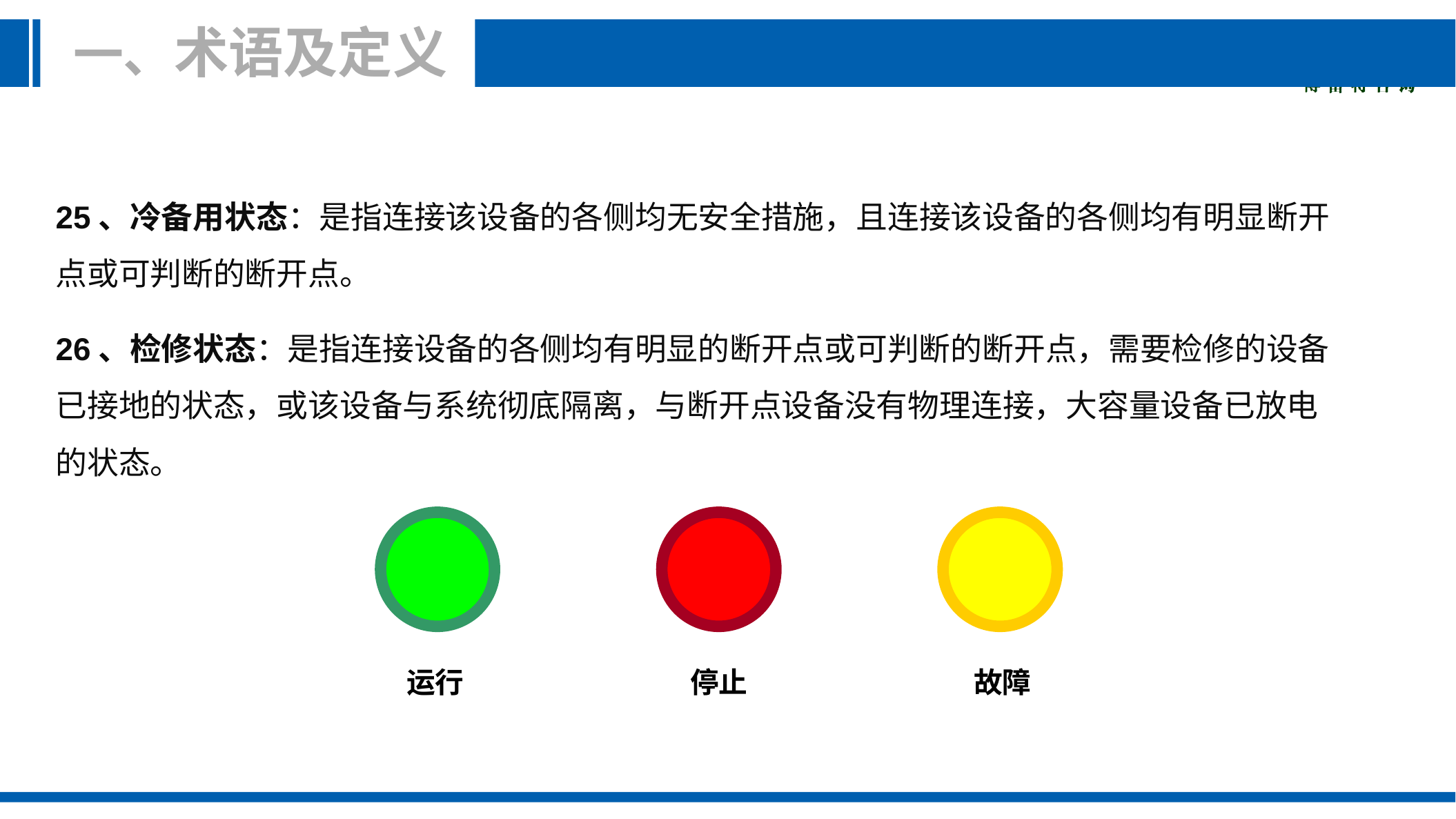

一、术语及定义
25、冷备用状态：是指连接该设备的各侧均无安全措施，且连接该设备的各侧均有明显断开点或可判断的断开点。
26、检修状态：是指连接设备的各侧均有明显的断开点或可判断的断开点，需要检修的设备已接地的状态，或该设备与系统彻底隔离，与断开点设备没有物理连接，大容量设备已放电的状态。

运行
停止
故障